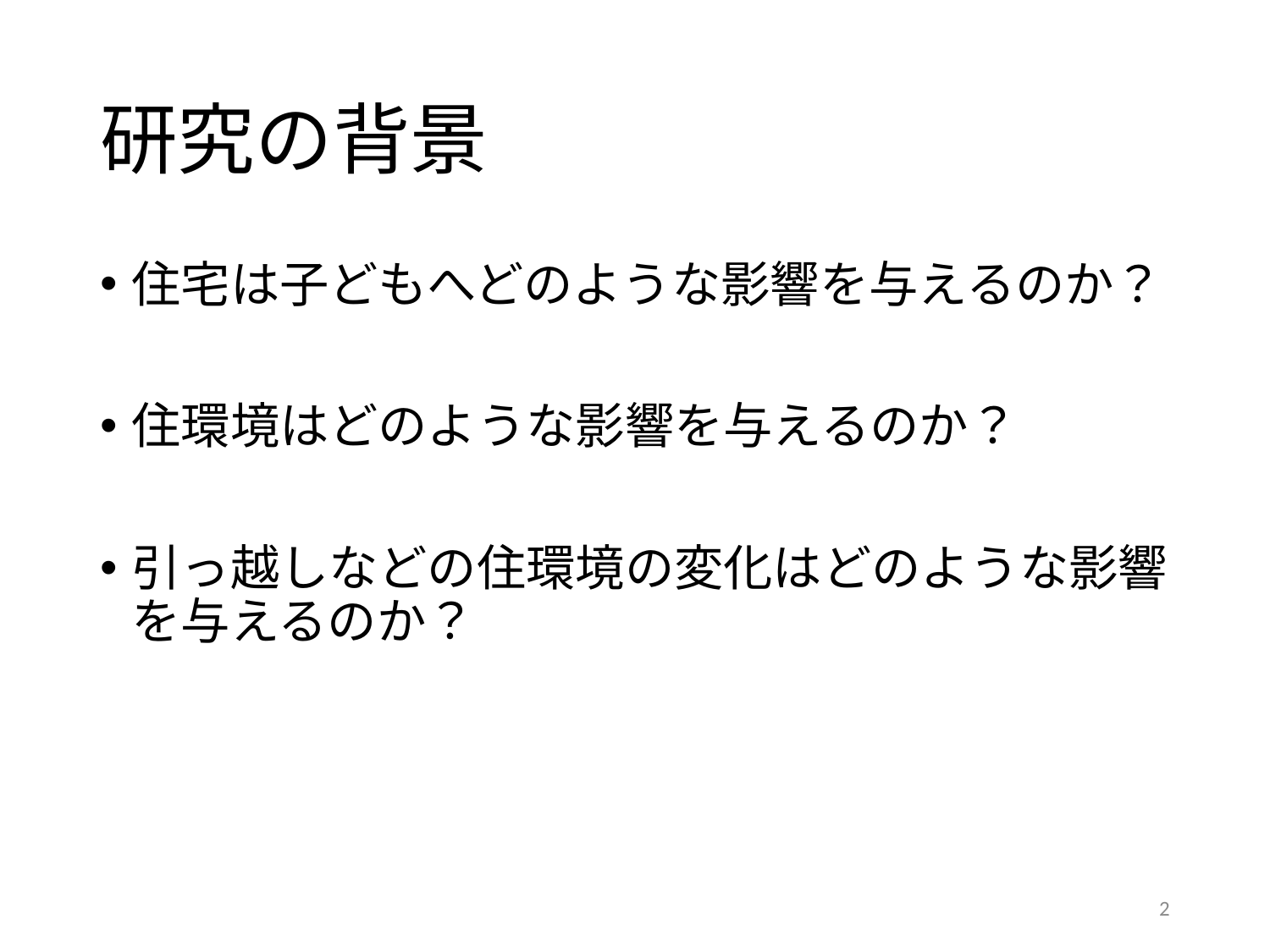

# 研究の背景
住宅は子どもへどのような影響を与えるのか？

住環境はどのような影響を与えるのか？

引っ越しなどの住環境の変化はどのような影響を与えるのか？

2